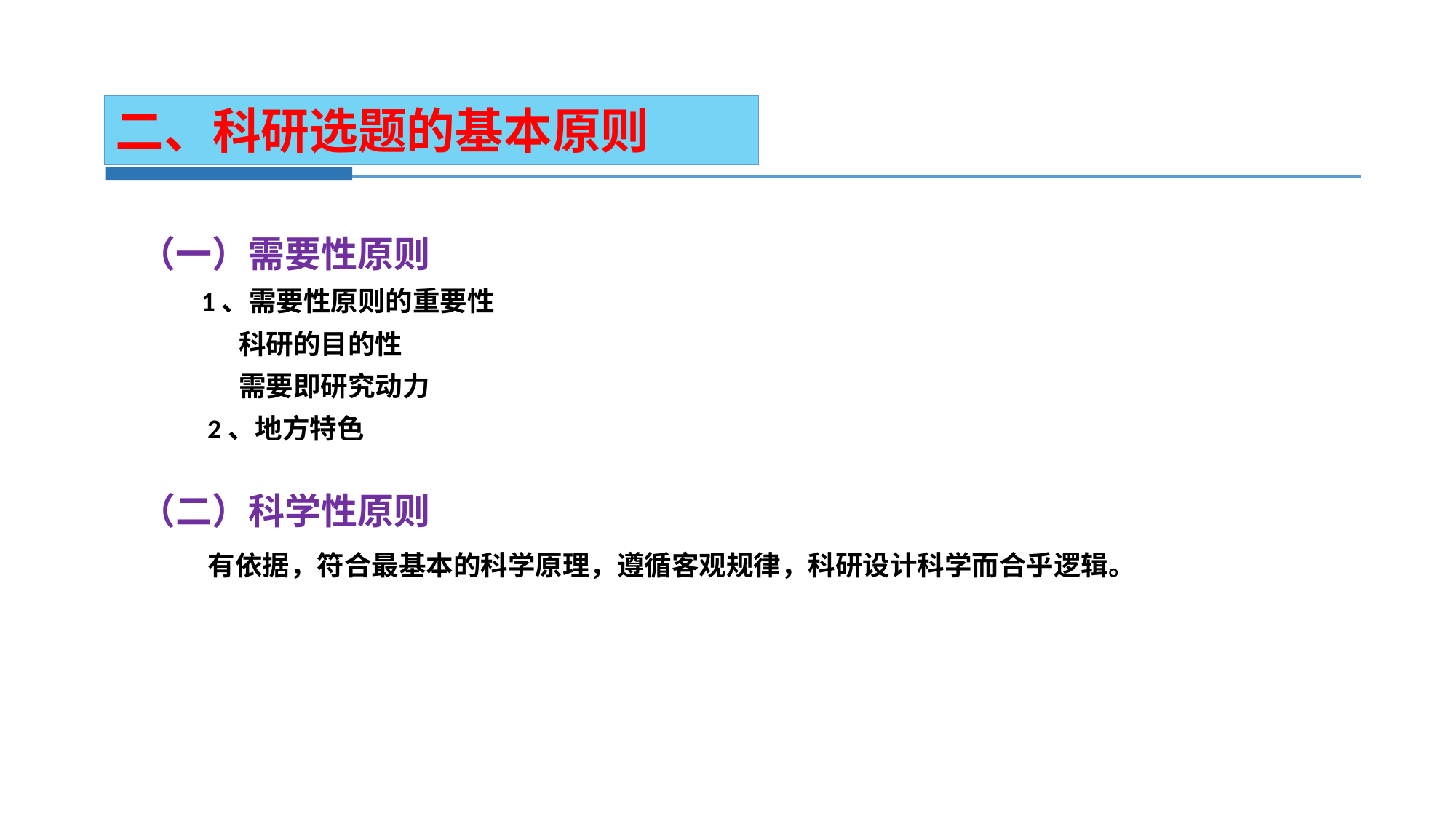

二、科研选题的基本原则
（一）需要性原则
          1、需要性原则的重要性
               科研的目的性
               需要即研究动力
           2、地方特色

（二）科学性原则
          有依据，符合最基本的科学原理，遵循客观规律，科研设计科学而合乎逻辑。